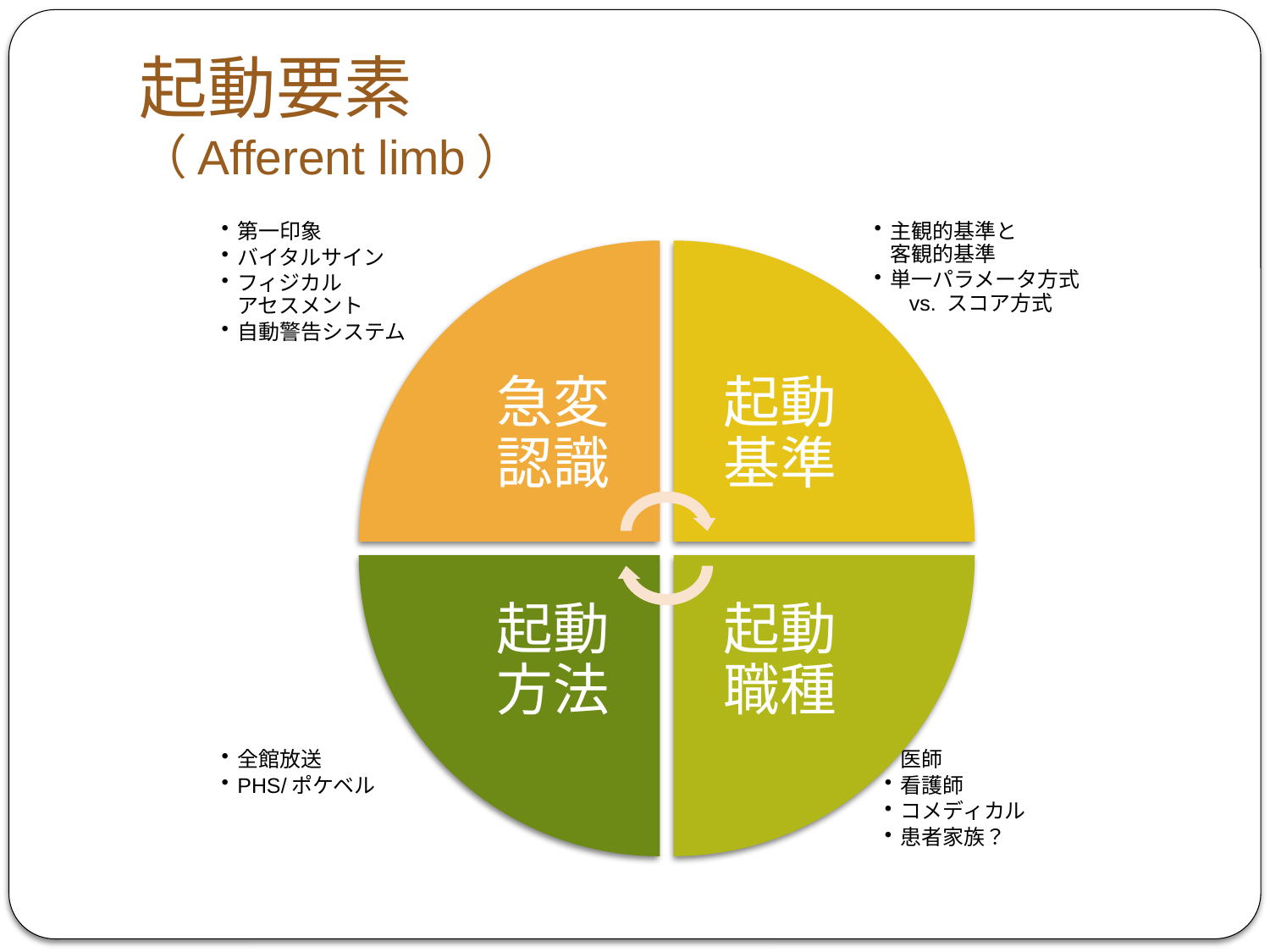

# 起動要素 （Afferent limb）
医師
看護師
コメディカル
患者家族？
全館放送
PHS/ポケベル
主観的基準と
客観的基準
単一パラメータ方式
   vs. スコア方式
第一印象
バイタルサイン
フィジカル
アセスメント
自動警告システム
急変認識
起動基準
起動職種
起動方法